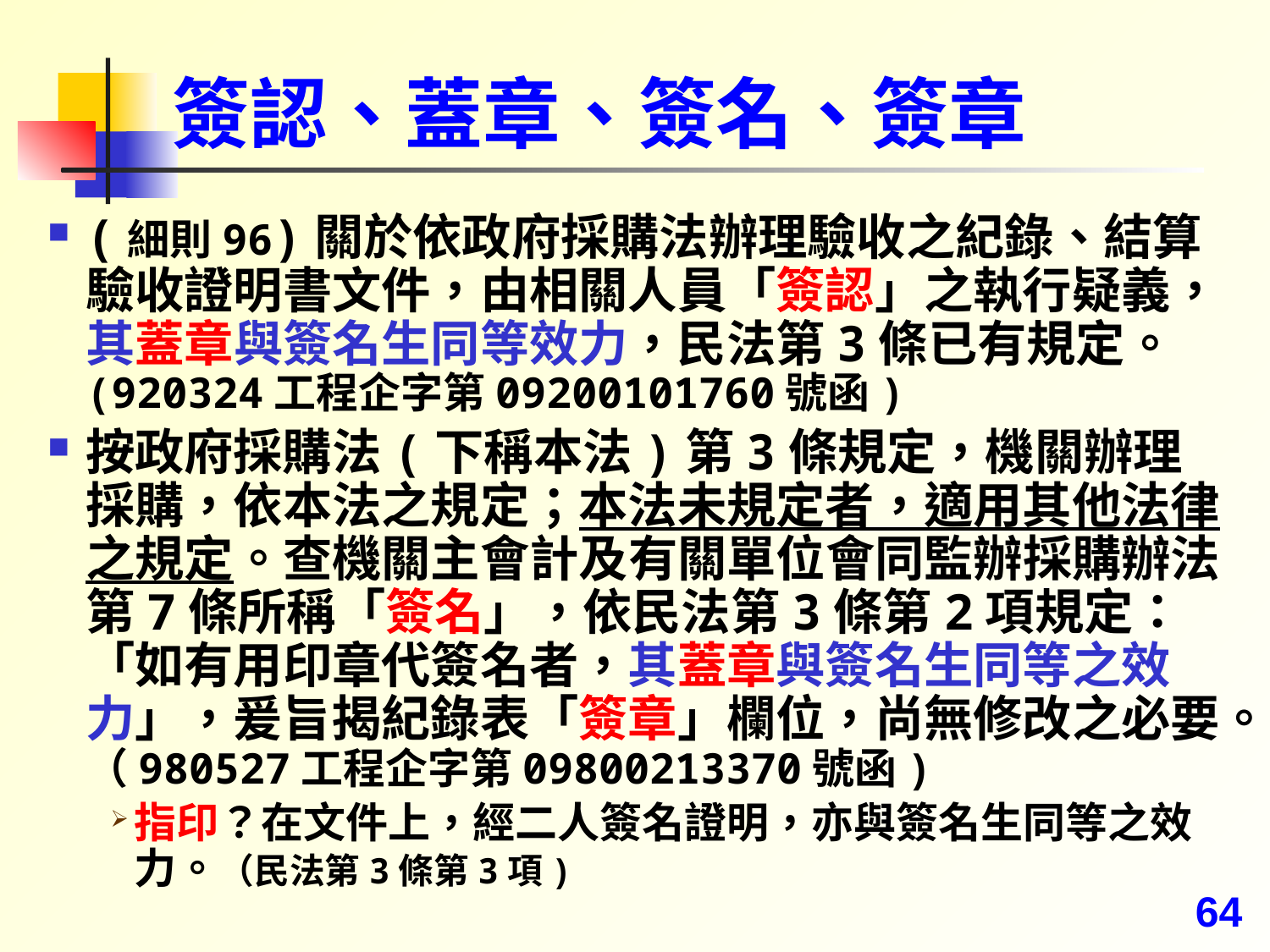

# 簽認、蓋章、簽名、簽章
(細則96)關於依政府採購法辦理驗收之紀錄、結算驗收證明書文件，由相關人員「簽認」之執行疑義，其蓋章與簽名生同等效力，民法第3條已有規定。(920324工程企字第09200101760號函)
按政府採購法(下稱本法)第3條規定，機關辦理採購，依本法之規定；本法未規定者，適用其他法律之規定。查機關主會計及有關單位會同監辦採購辦法第7條所稱「簽名」，依民法第3條第2項規定：「如有用印章代簽名者，其蓋章與簽名生同等之效力」，爰旨揭紀錄表「簽章」欄位，尚無修改之必要。（980527工程企字第09800213370號函)
指印？在文件上，經二人簽名證明，亦與簽名生同等之效力。（民法第3條第3項)
64